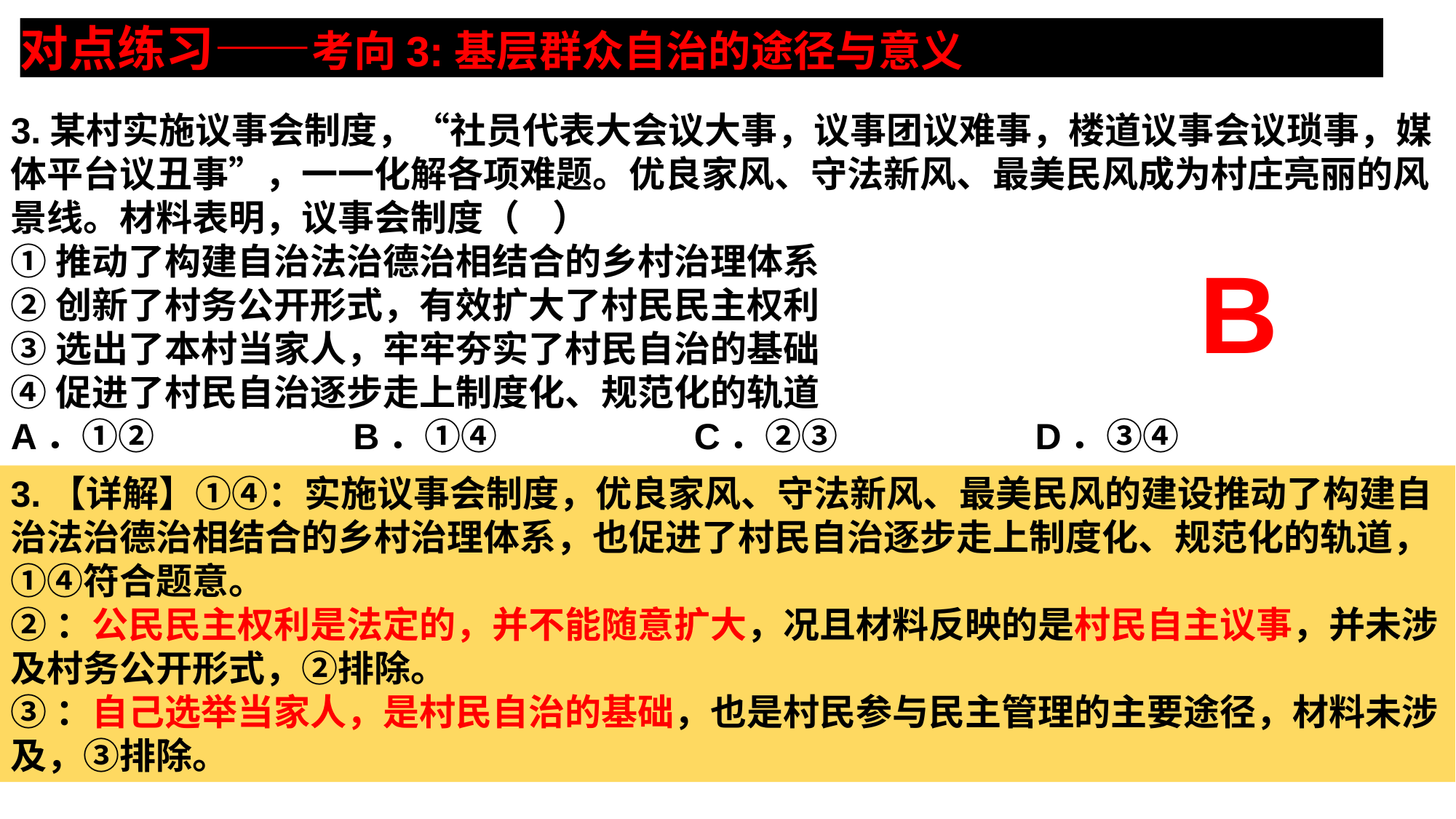

对点练习——考向3:基层群众自治的途径与意义
3.某村实施议事会制度，“社员代表大会议大事，议事团议难事，楼道议事会议琐事，媒体平台议丑事”，一一化解各项难题。优良家风、守法新风、最美民风成为村庄亮丽的风景线。材料表明，议事会制度（    ）①推动了构建自治法治德治相结合的乡村治理体系②创新了村务公开形式，有效扩大了村民民主权利③选出了本村当家人，牢牢夯实了村民自治的基础④促进了村民自治逐步走上制度化、规范化的轨道A．①②	B．①④	C．②③	D．③④
B
3.【详解】①④：实施议事会制度，优良家风、守法新风、最美民风的建设推动了构建自治法治德治相结合的乡村治理体系，也促进了村民自治逐步走上制度化、规范化的轨道，①④符合题意。
②：公民民主权利是法定的，并不能随意扩大，况且材料反映的是村民自主议事，并未涉及村务公开形式，②排除。
③：自己选举当家人，是村民自治的基础，也是村民参与民主管理的主要途径，材料未涉及，③排除。